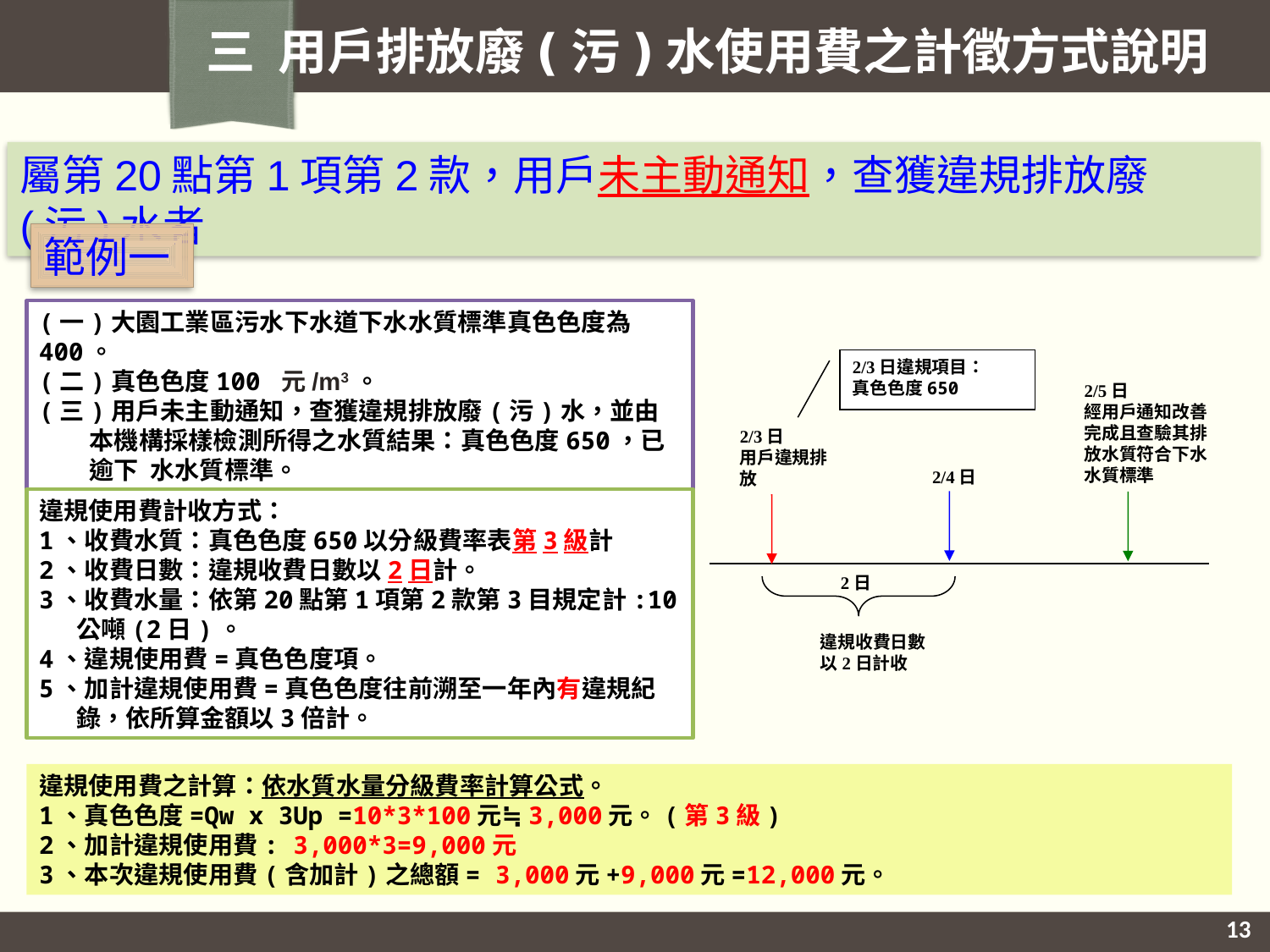

三  用戶排放廢(污)水使用費之計徵方式說明
屬第20點第1項第2款，用戶未主動通知，查獲違規排放廢(污)水者

範例一
(一)大園工業區污水下水道下水水質標準真色色度為400。
(二)真色色度100 元/m3。
(三)用戶未主動通知，查獲違規排放廢(污)水，並由本機構採樣檢測所得之水質結果：真色色度650，已逾下  水水質標準。
2/3日違規項目：
真色色度650
2/5日
經用戶通知改善完成且查驗其排放水質符合下水水質標準
2/3日
用戶違規排放
2/4日

2日

違規收費日數以2日計收
違規使用費計收方式：
1、收費水質：真色色度650以分級費率表第3級計
2、收費日數：違規收費日數以2日計。
3、收費水量：依第20點第1項第2款第3目規定計:10公噸(2日)。
4、違規使用費=真色色度項。
5、加計違規使用費=真色色度往前溯至一年內有違規紀錄，依所算金額以3倍計。
違規使用費之計算：依水質水量分級費率計算公式。
1、真色色度=Qw x 3Up =10*3*100元≒3,000元。(第3級)
2、加計違規使用費: 3,000*3=9,000元
3、本次違規使用費(含加計)之總額= 3,000元+9,000元=12,000元。
13